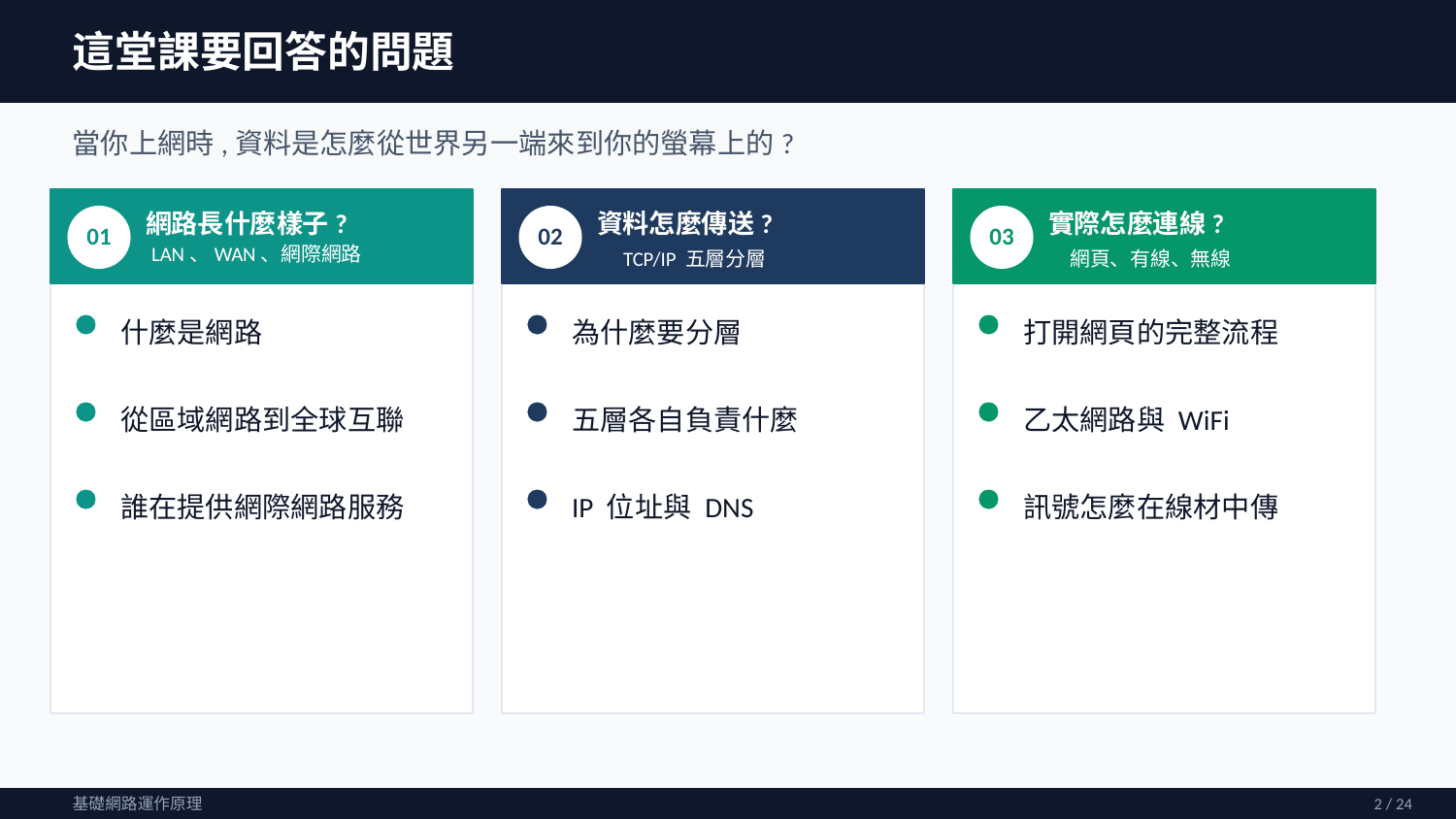

這堂課要回答的問題
當你上網時,資料是怎麼從世界另一端來到你的螢幕上的?

網路長什麼樣子?
資料怎麼傳送?
實際怎麼連線?
01
02
03

LAN、WAN、網際網路
TCP/IP 五層分層
網頁、有線、無線
什麼是網路
為什麼要分層
打開網頁的完整流程

從區域網路到全球互聯
五層各自負責什麼
乙太網路與 WiFi

誰在提供網際網路服務
IP 位址與 DNS
訊號怎麼在線材中傳

基礎網路運作原理
2 / 24